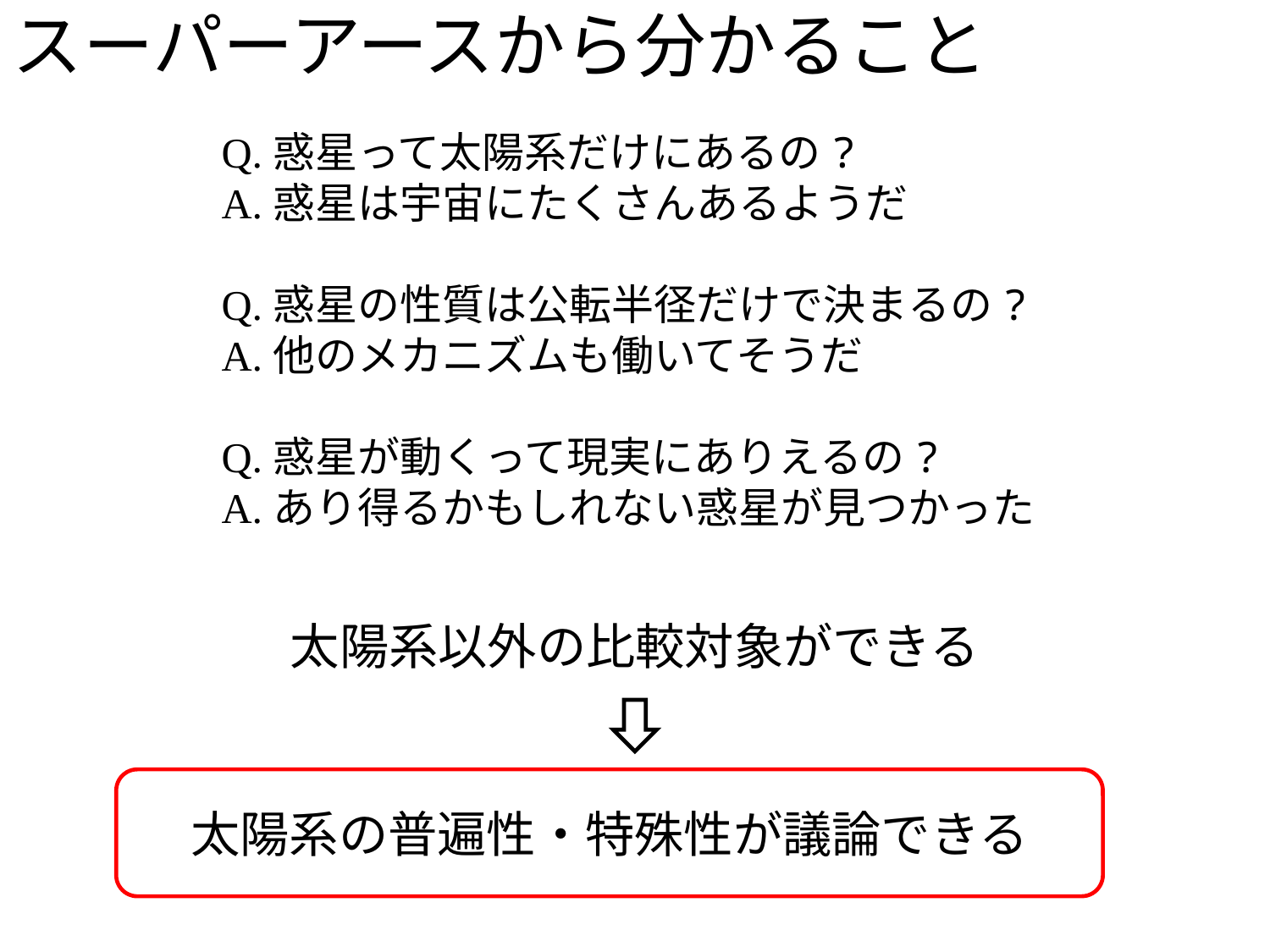

スーパーアースから分かること
Q.惑星って太陽系だけにあるの?
A.惑星は宇宙にたくさんあるようだ

Q.惑星の性質は公転半径だけで決まるの?
A.他のメカニズムも働いてそうだ

Q.惑星が動くって現実にありえるの?
A.あり得るかもしれない惑星が見つかった
太陽系以外の比較対象ができる

太陽系の普遍性・特殊性が議論できる